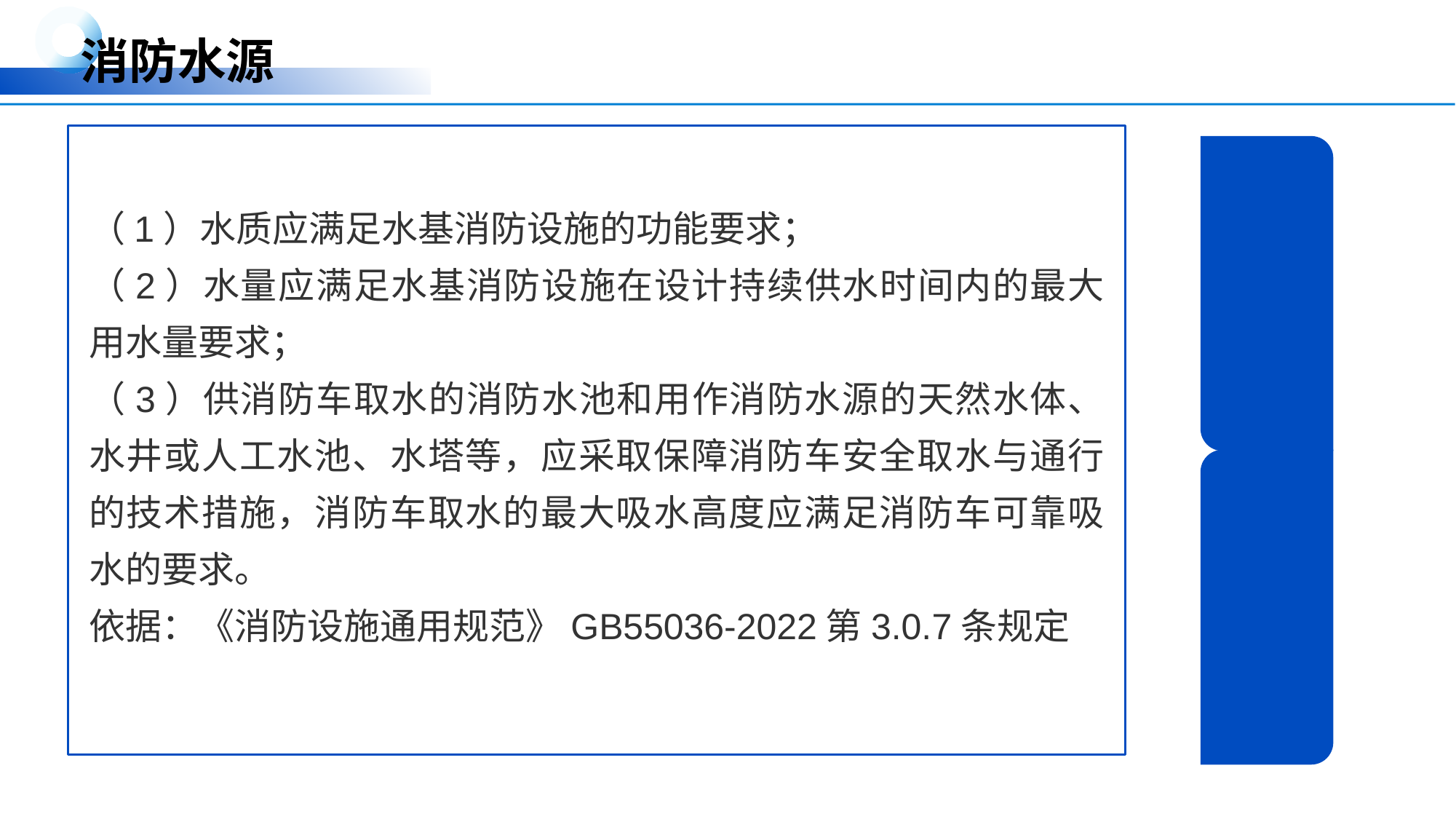

消防水源

（1）水质应满足水基消防设施的功能要求；
（2）水量应满足水基消防设施在设计持续供水时间内的最大用水量要求；
（3）供消防车取水的消防水池和用作消防水源的天然水体、水井或人工水池、水塔等，应采取保障消防车安全取水与通行的技术措施，消防车取水的最大吸水高度应满足消防车可靠吸水的要求。
依据：《消防设施通用规范》GB55036-2022第3.0.7条规定